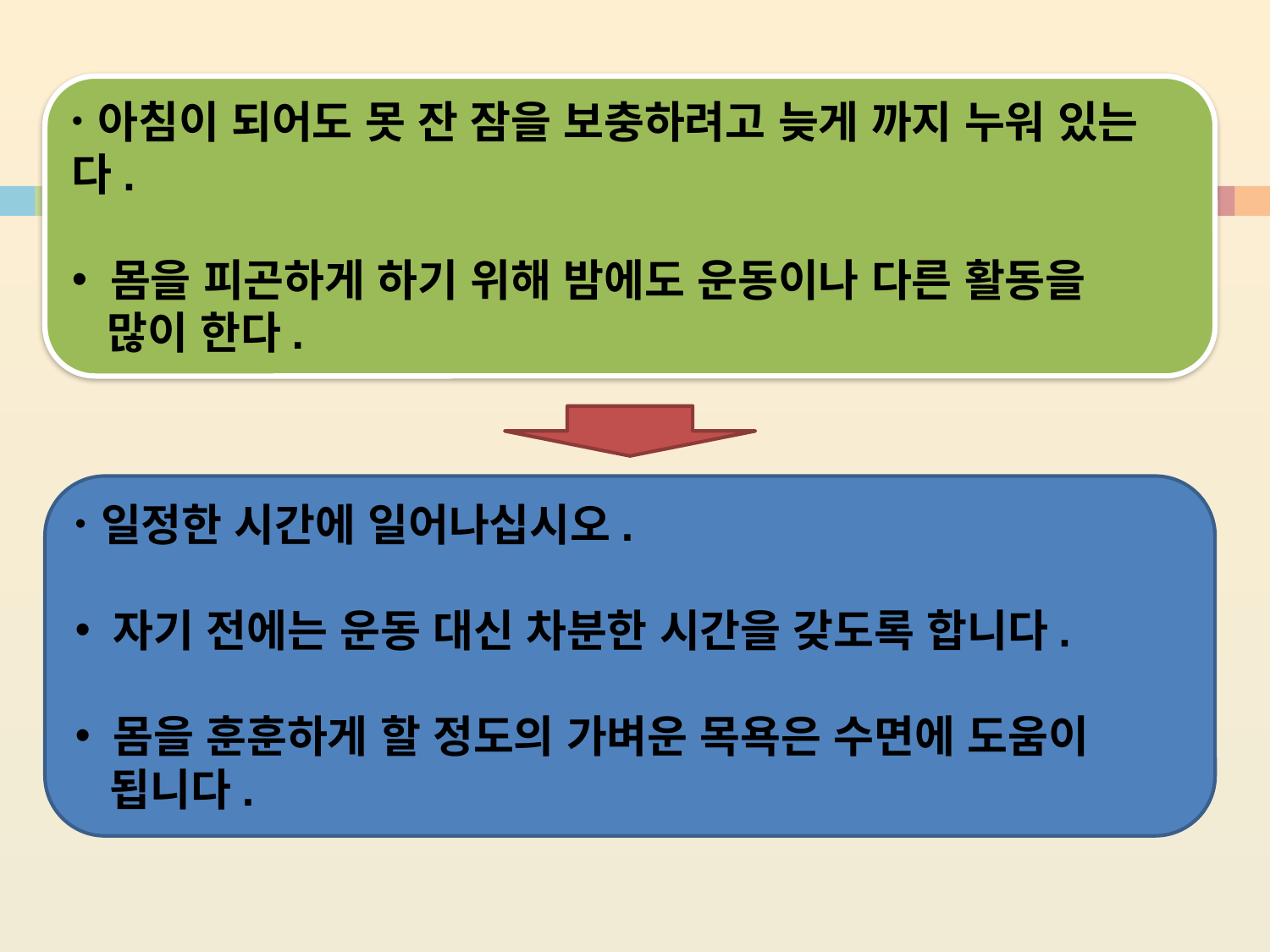

아침이 되어도 못 잔 잠을 보충하려고 늦게 까지 누워 있는다.

 몸을 피곤하게 하기 위해 밤에도 운동이나 다른 활동을
  많이 한다.

 일정한 시간에 일어나십시오.

 자기 전에는 운동 대신 차분한 시간을 갖도록 합니다.

 몸을 훈훈하게 할 정도의 가벼운 목욕은 수면에 도움이
  됩니다.